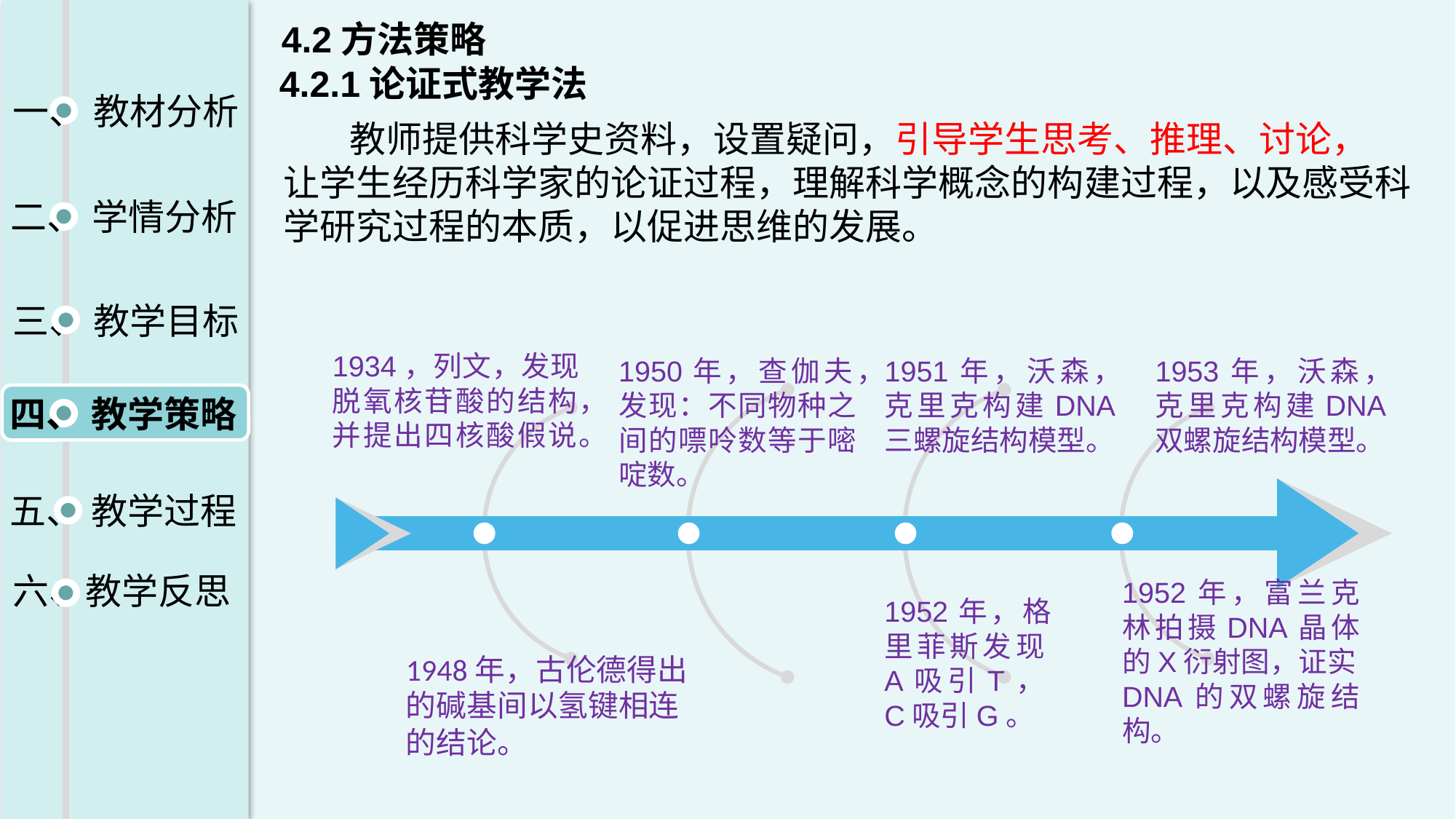

4.2方法策略
4.2.1论证式教学法
一、 教材分析

二、 学情分析

三、 教学目标

四、 教学策略

五、 教学过程

六、教学反思

       教师提供科学史资料，设置疑问，引导学生思考、推理、讨论，
让学生经历科学家的论证过程，理解科学概念的构建过程，以及感受科学研究过程的本质，以促进思维的发展。
1934，列文，发现脱氧核苷酸的结构，并提出四核酸假说。
1950年，查伽夫，发现：不同物种之间的嘌呤数等于嘧啶数。
1951年，沃森，克里克构建DNA三螺旋结构模型。
1953年，沃森，克里克构建DNA双螺旋结构模型。

1952年，富兰克林拍摄DNA晶体的X衍射图，证实DNA的双螺旋结构。

1952年，格里菲斯发现A吸引T，C吸引G。
1948年，古伦德得出的碱基间以氢键相连的结论。